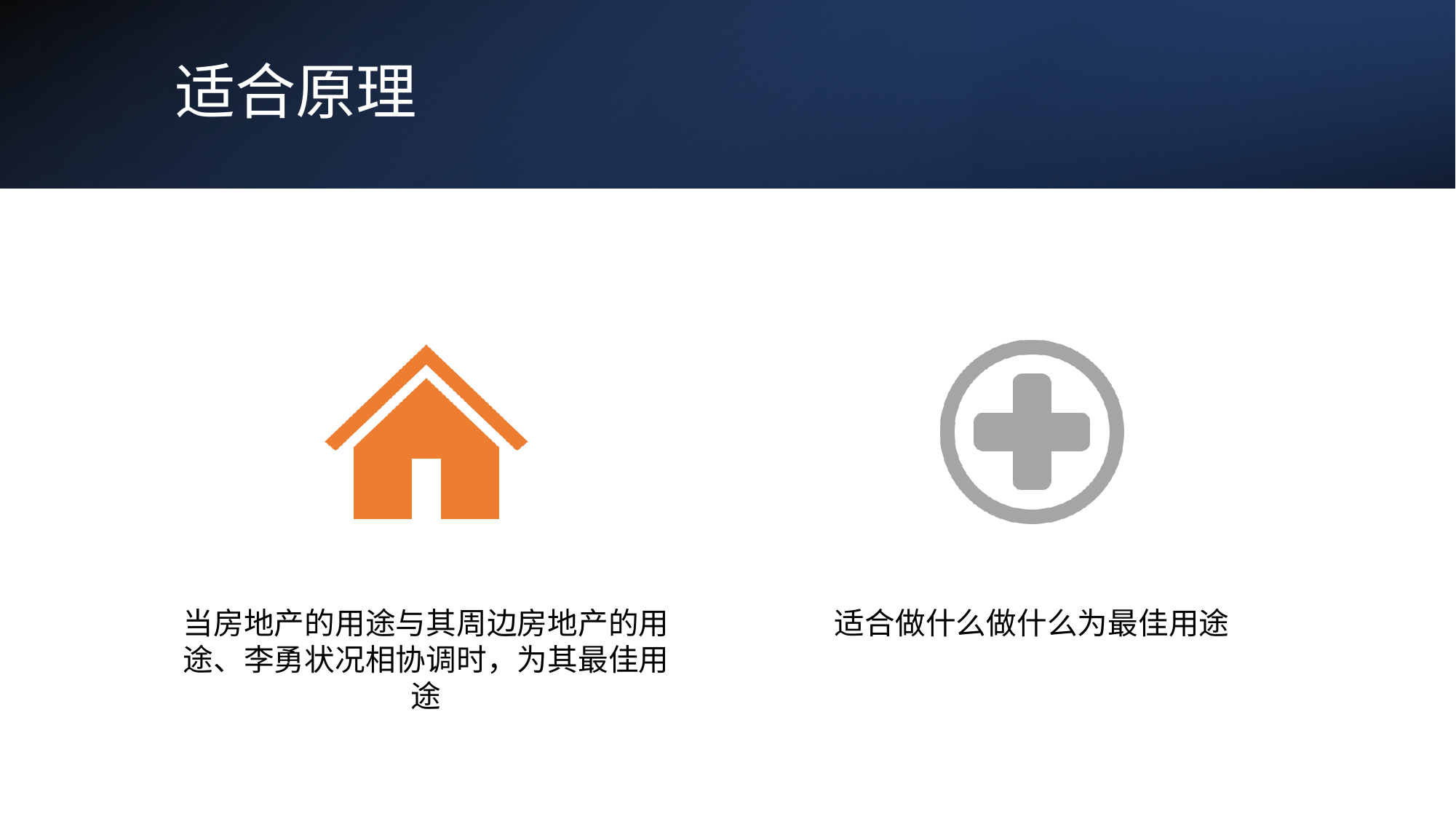

# 适合原理
当房地产的用途与其周边房地产的用途、李勇状况相协调时，为其最佳用途
适合做什么做什么为最佳用途